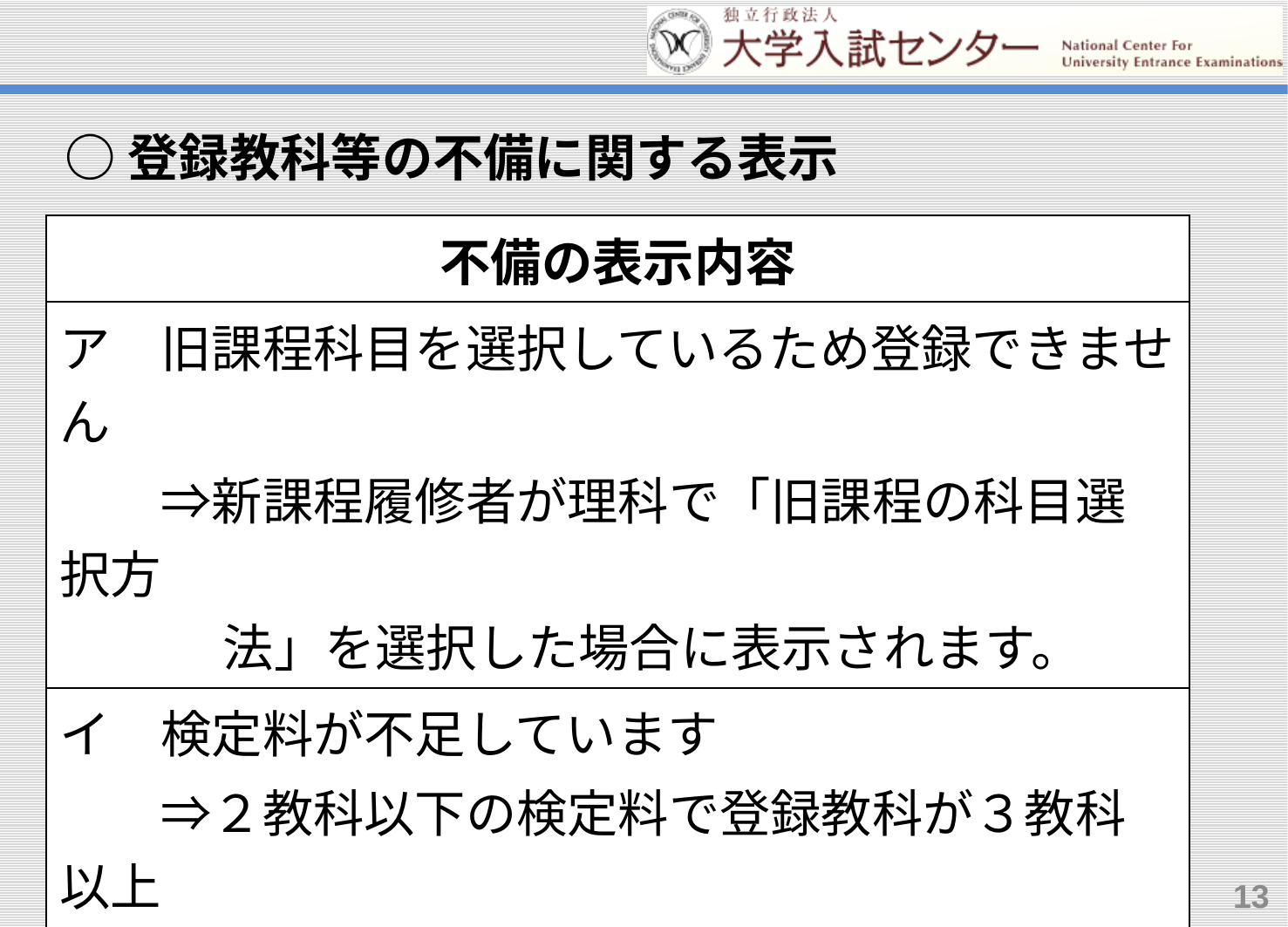

○登録教科等の不備に関する表示
| 不備の表示内容 |
| --- |
| ア　旧課程科目を選択しているため登録できません 　　⇒新課程履修者が理科で「旧課程の科目選択方　 　　　 法」を選択した場合に表示されます。 |
| イ　検定料が不足しています 　　⇒２教科以下の検定料で登録教科が３教科以上 　　　 の場合に表示されます。 |
| ウ　登録教科数より多く検定料を払い込んでいます 　　⇒３教科以上の検定料で登録教科が２教科以下 　　　 の場合に表示されます。 |

13